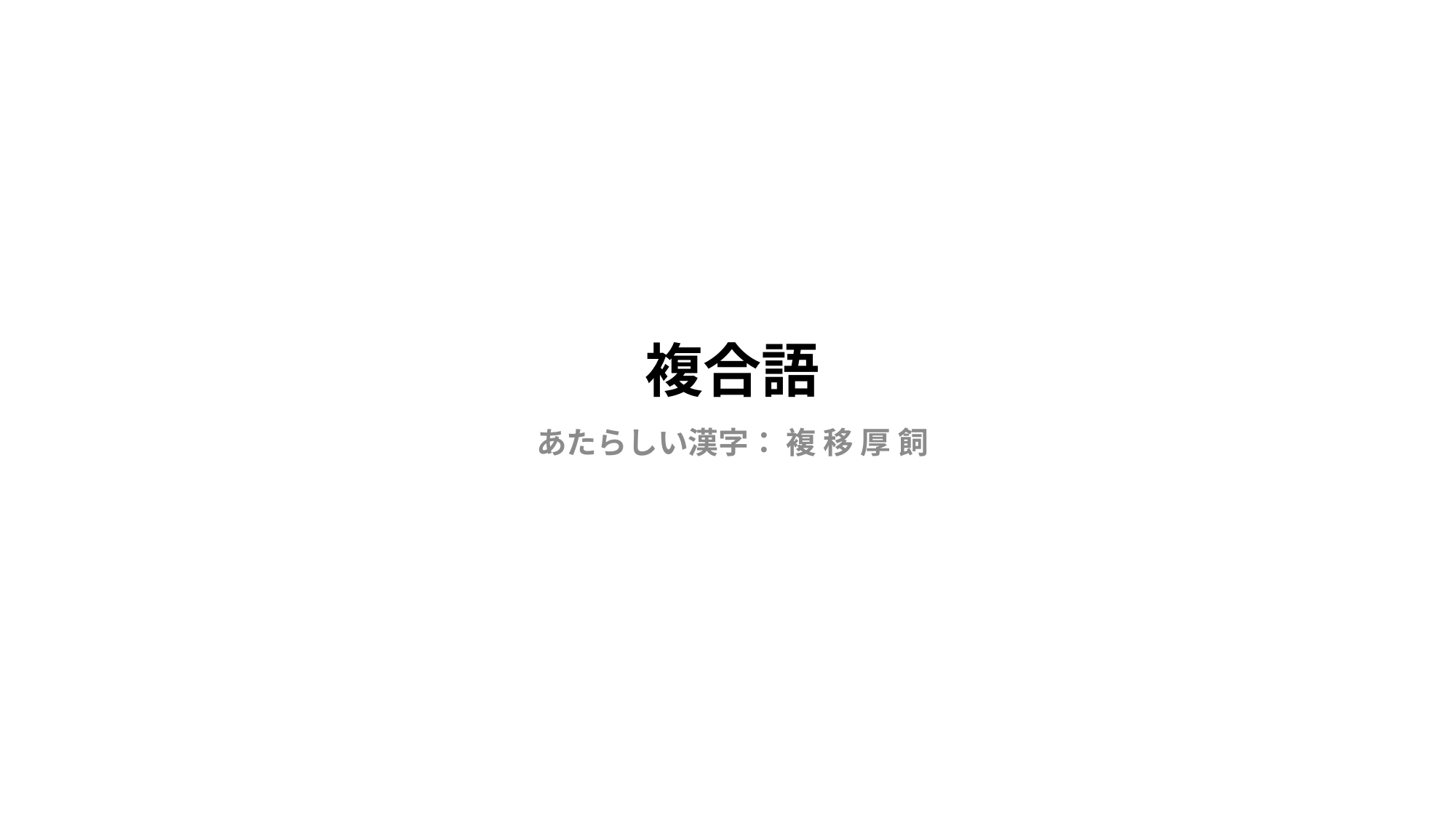

# 複合語
あたらしい漢字： 複 移 厚 飼